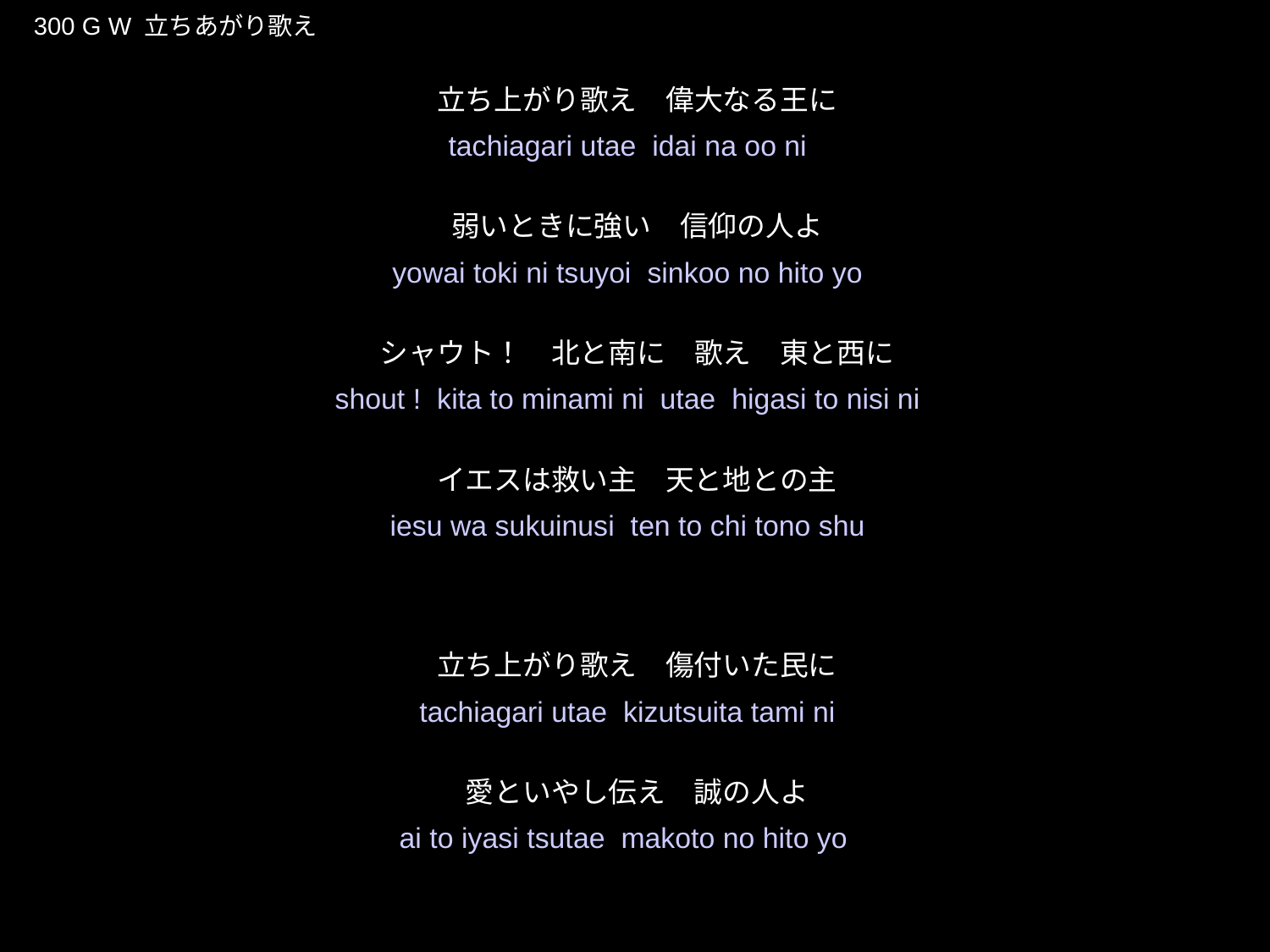

たちあがりうたえ
★W
300 G W 立ちあがり歌え
立ち上がり歌え　偉大なる王に
弱いときに強い　信仰の人よ
シャウト！　北と南に　歌え　東と西に
イエスは救い主　天と地との主
立ち上がり歌え　傷付いた民に
愛といやし伝え　誠の人よ
★２
tachiagari utae  idai na oo ni
yowai toki ni tsuyoi  sinkoo no hito yo
shout !  kita to minami ni  utae  higasi to nisi ni
iesu wa sukuinusi  ten to chi tono shu
tachiagari utae  kizutsuita tami ni
ai to iyasi tsutae  makoto no hito yo